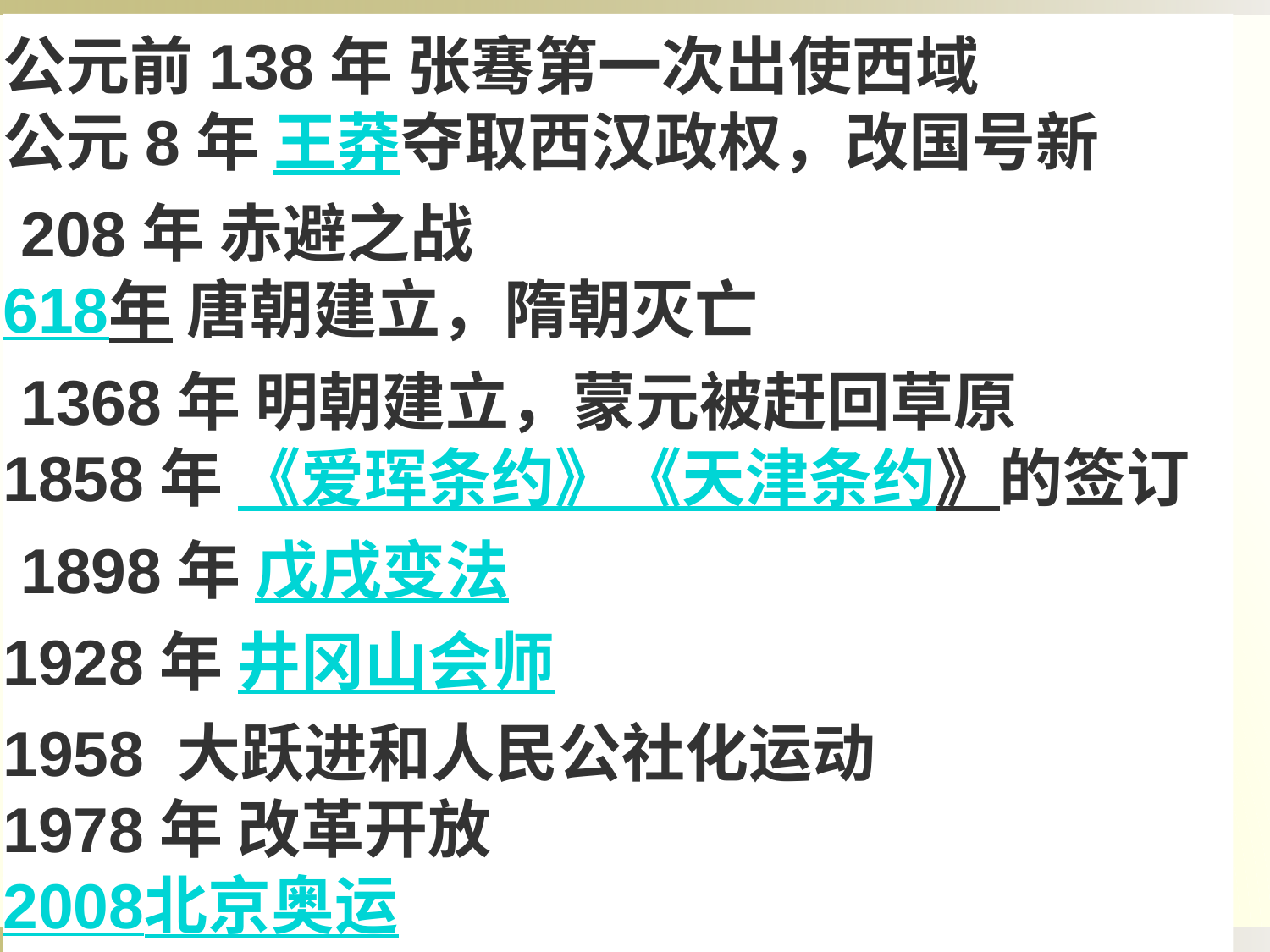

公元前138年 张骞第一次出使西域
公元8年 王莽夺取西汉政权，改国号新
 208年 赤避之战
618年 唐朝建立，隋朝灭亡
 1368年 明朝建立，蒙元被赶回草原
1858年 《爱珲条约》《天津条约》的签订
 1898年 戊戌变法
1928年 井冈山会师
1958 大跃进和人民公社化运动
1978年 改革开放
2008北京奥运